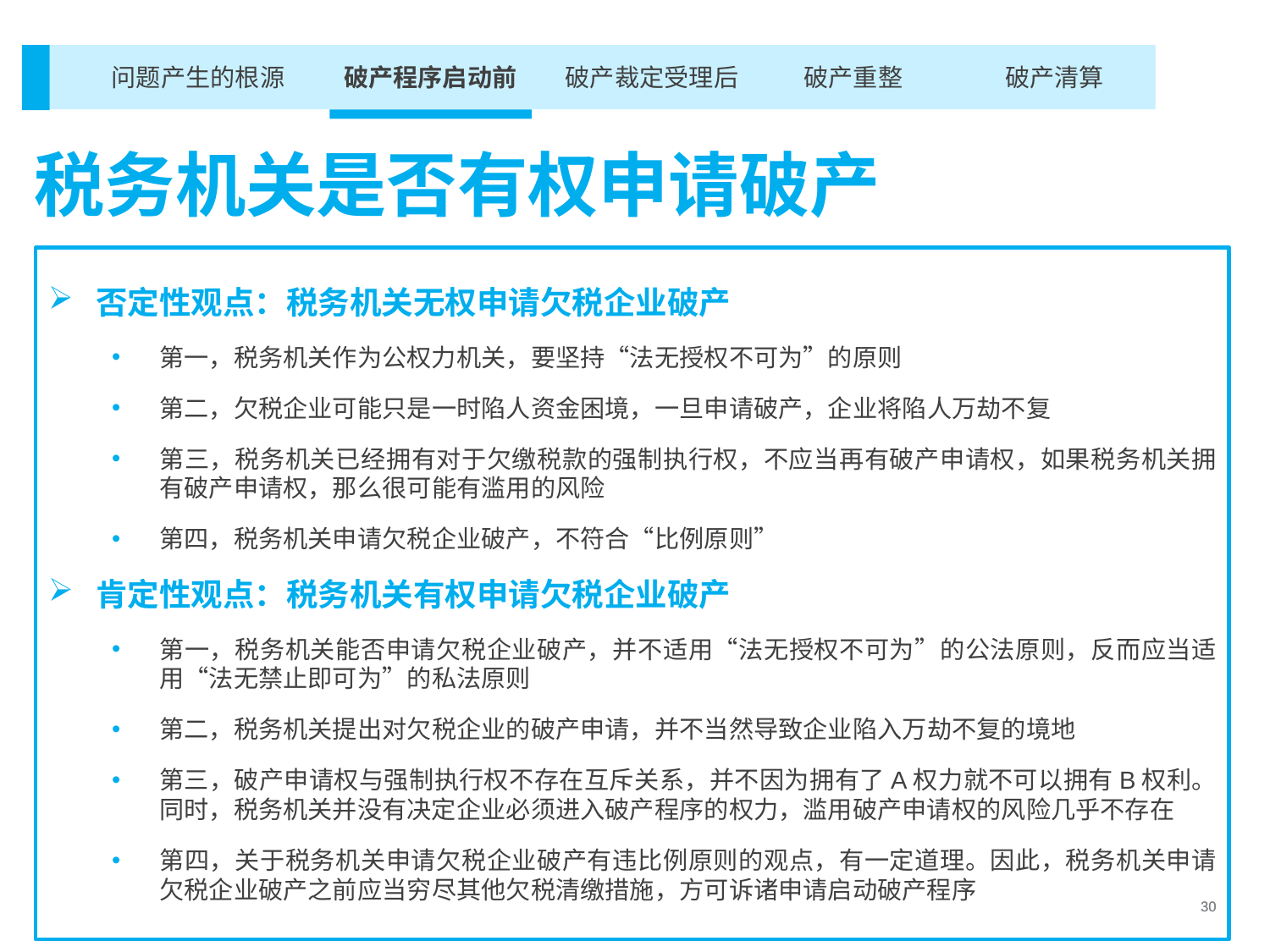

破产重整
破产清算
破产裁定受理后
破产程序启动前
问题产生的根源

税务机关是否有权申请破产
否定性观点：税务机关无权申请欠税企业破产
第一，税务机关作为公权力机关，要坚持“法无授权不可为”的原则
第二，欠税企业可能只是一时陷人资金困境，一旦申请破产，企业将陷人万劫不复
第三，税务机关已经拥有对于欠缴税款的强制执行权，不应当再有破产申请权，如果税务机关拥有破产申请权，那么很可能有滥用的风险
第四，税务机关申请欠税企业破产，不符合“比例原则”
肯定性观点：税务机关有权申请欠税企业破产
第一，税务机关能否申请欠税企业破产，并不适用“法无授权不可为”的公法原则，反而应当适用“法无禁止即可为”的私法原则
第二，税务机关提出对欠税企业的破产申请，并不当然导致企业陷入万劫不复的境地
第三，破产申请权与强制执行权不存在互斥关系，并不因为拥有了A权力就不可以拥有B权利。同时，税务机关并没有决定企业必须进入破产程序的权力，滥用破产申请权的风险几乎不存在
第四，关于税务机关申请欠税企业破产有违比例原则的观点，有一定道理。因此，税务机关申请欠税企业破产之前应当穷尽其他欠税清缴措施，方可诉诸申请启动破产程序
30
30